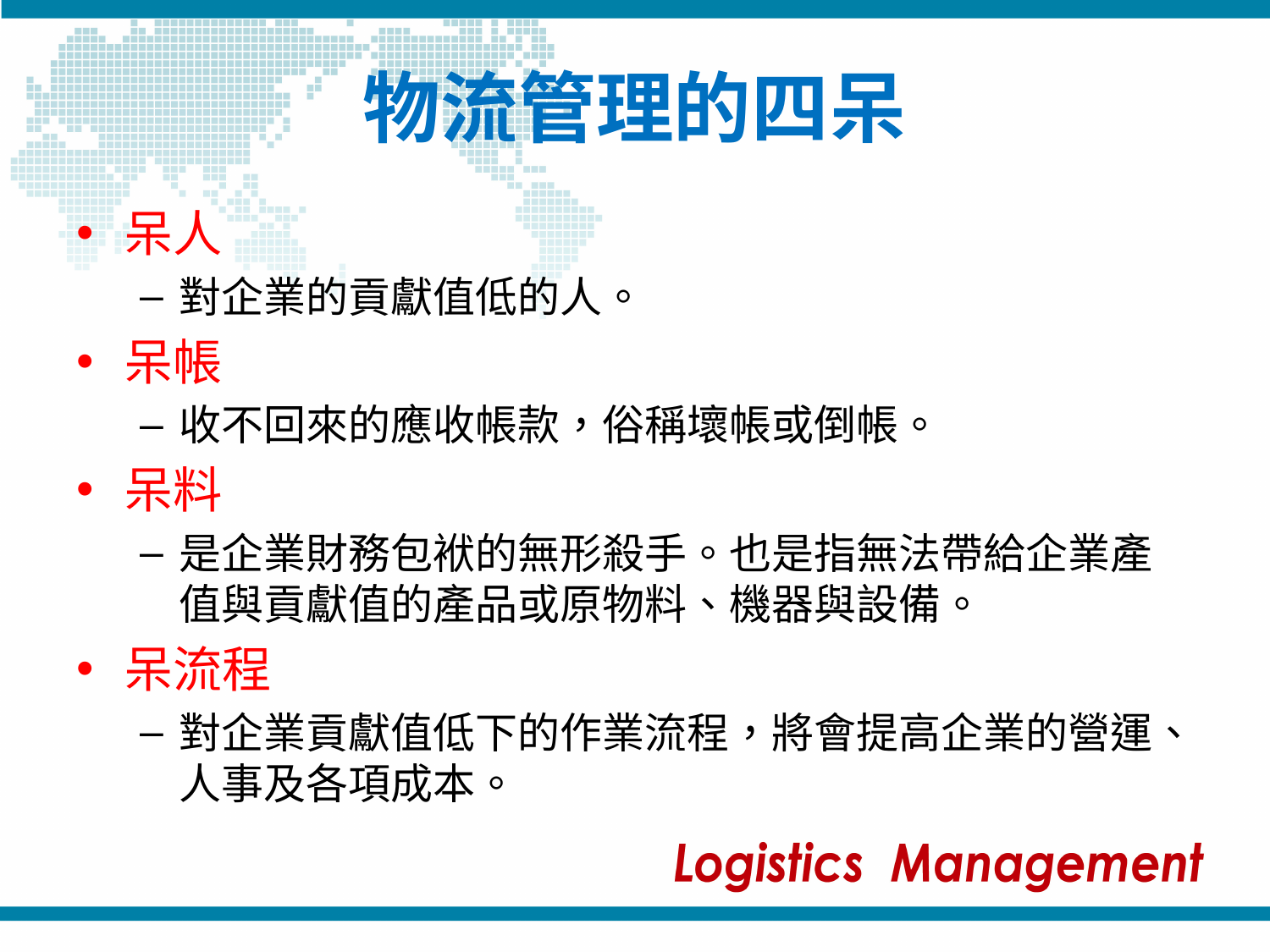

# 物流管理的四呆
呆人
對企業的貢獻值低的人。
呆帳
收不回來的應收帳款，俗稱壞帳或倒帳。
呆料
是企業財務包袱的無形殺手。也是指無法帶給企業產值與貢獻值的產品或原物料、機器與設備。
呆流程
對企業貢獻值低下的作業流程，將會提高企業的營運、人事及各項成本。